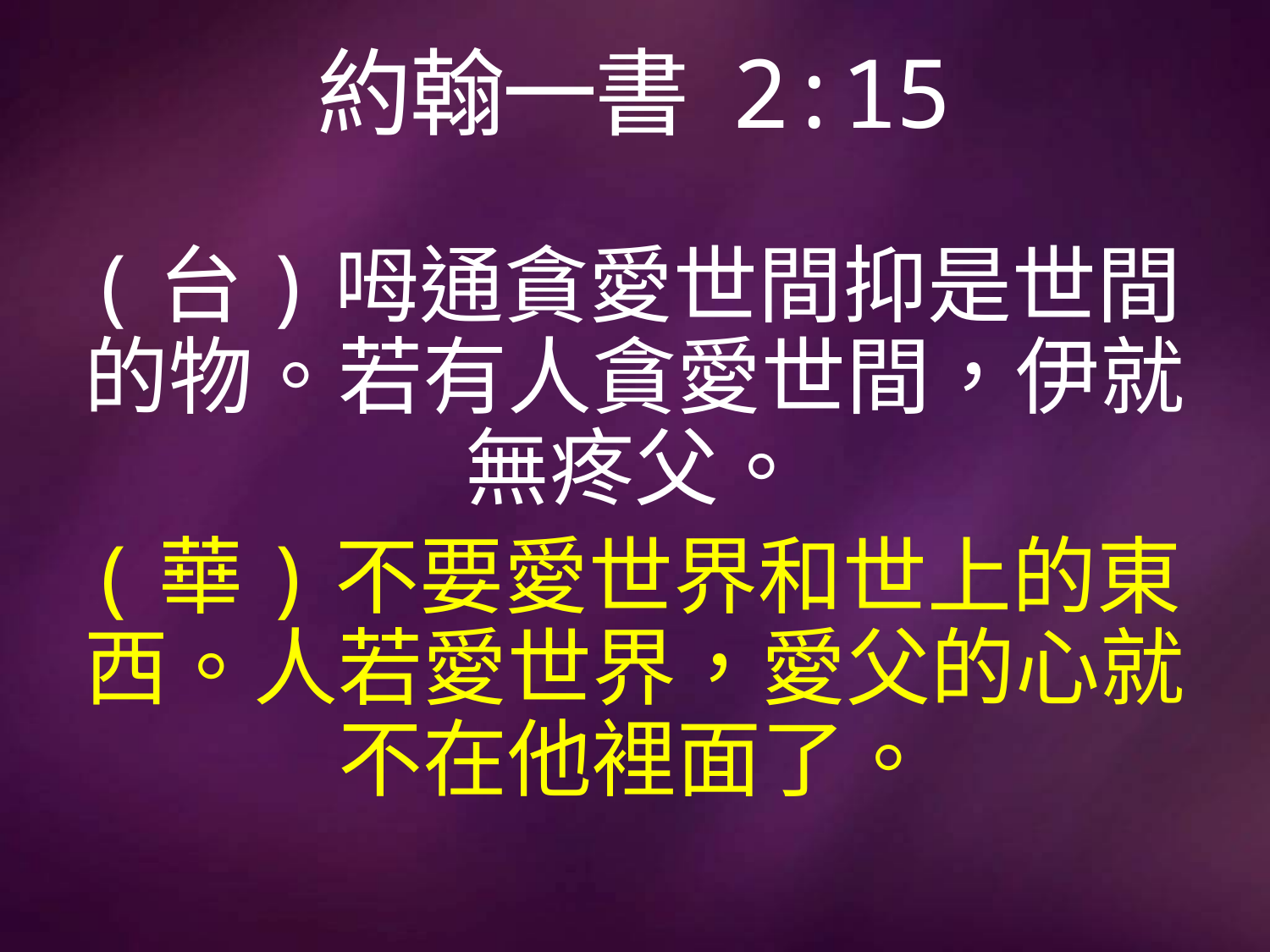

# 約翰一書 2:15
(台)呣通貪愛世間抑是世間的物。若有人貪愛世間，伊就無疼父。
(華)不要愛世界和世上的東西。人若愛世界，愛父的心就不在他裡面了。